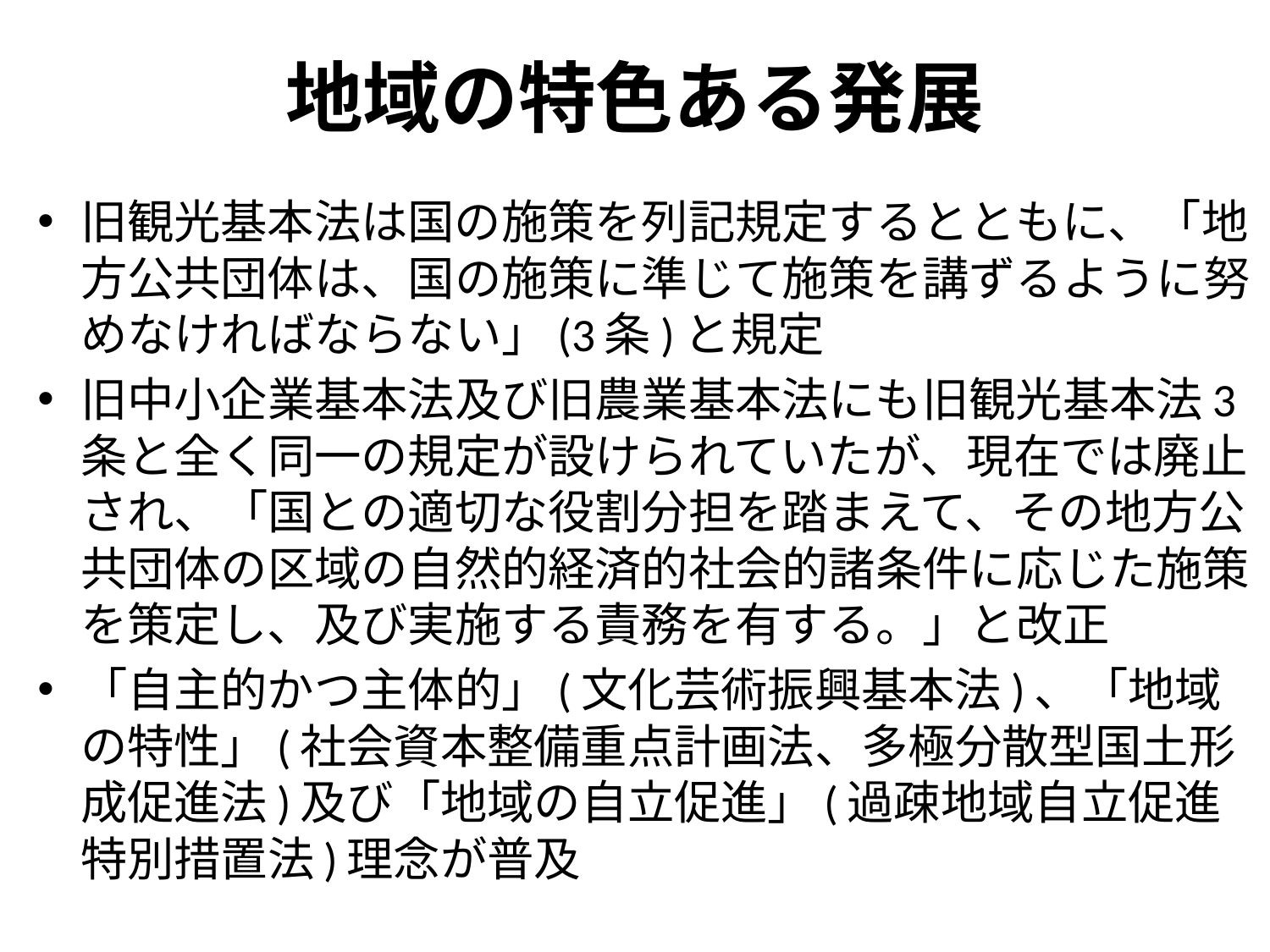

# 地域の特色ある発展
旧観光基本法は国の施策を列記規定するとともに、「地方公共団体は、国の施策に準じて施策を講ずるように努めなければならない」(3条)と規定
旧中小企業基本法及び旧農業基本法にも旧観光基本法3条と全く同一の規定が設けられていたが、現在では廃止され、「国との適切な役割分担を踏まえて、その地方公共団体の区域の自然的経済的社会的諸条件に応じた施策を策定し、及び実施する責務を有する。」と改正
「自主的かつ主体的」(文化芸術振興基本法)、「地域の特性」(社会資本整備重点計画法、多極分散型国土形成促進法)及び「地域の自立促進」(過疎地域自立促進特別措置法)理念が普及